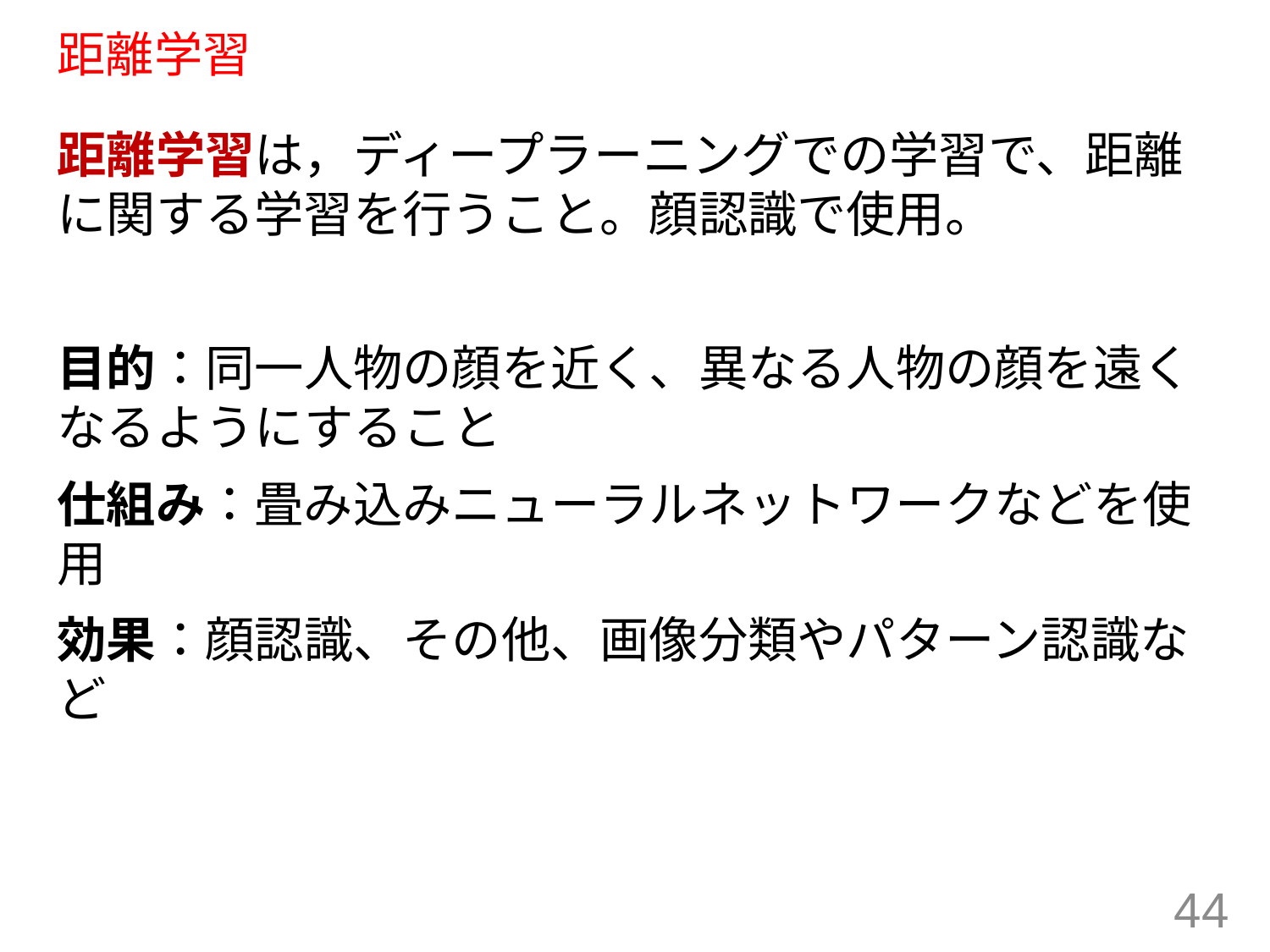

# 距離学習
距離学習は，ディープラーニングでの学習で、距離に関する学習を行うこと。顔認識で使用。

目的：同一人物の顔を近く、異なる人物の顔を遠くなるようにすること
仕組み：畳み込みニューラルネットワークなどを使用
効果：顔認識、その他、画像分類やパターン認識など
44